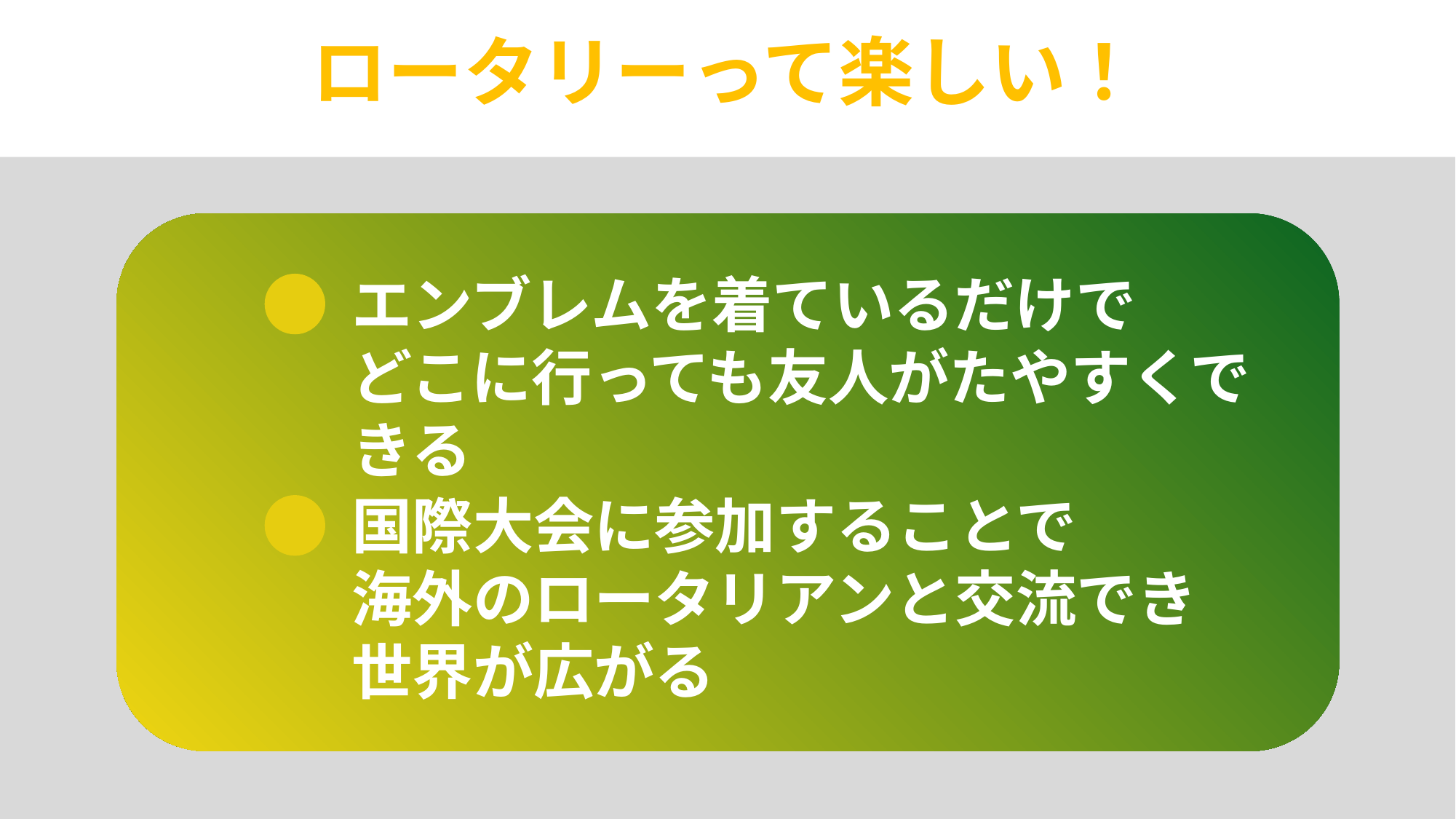

#
ロータリーって楽しい！

エンブレムを着ているだけで
どこに行っても友人がたやすくできる

国際大会に参加することで
海外のロータリアンと交流でき
世界が広がる